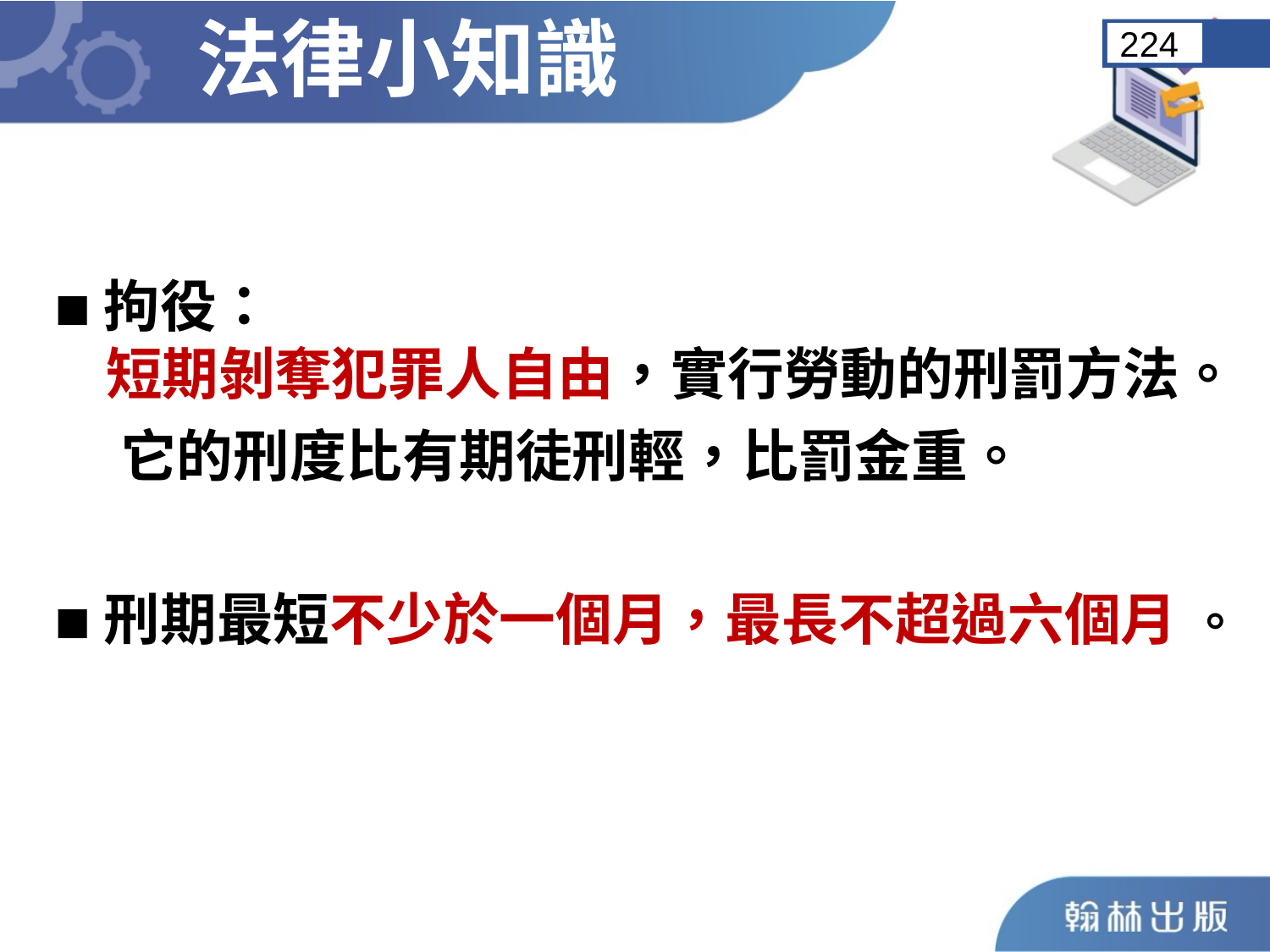

法律小知識
224
◼︎拘役：
  短期剝奪犯罪人自由，實行勞動的刑罰方法。
    它的刑度比有期徒刑輕，比罰金重。

◼︎刑期最短不少於一個月，最長不超過六個月 。